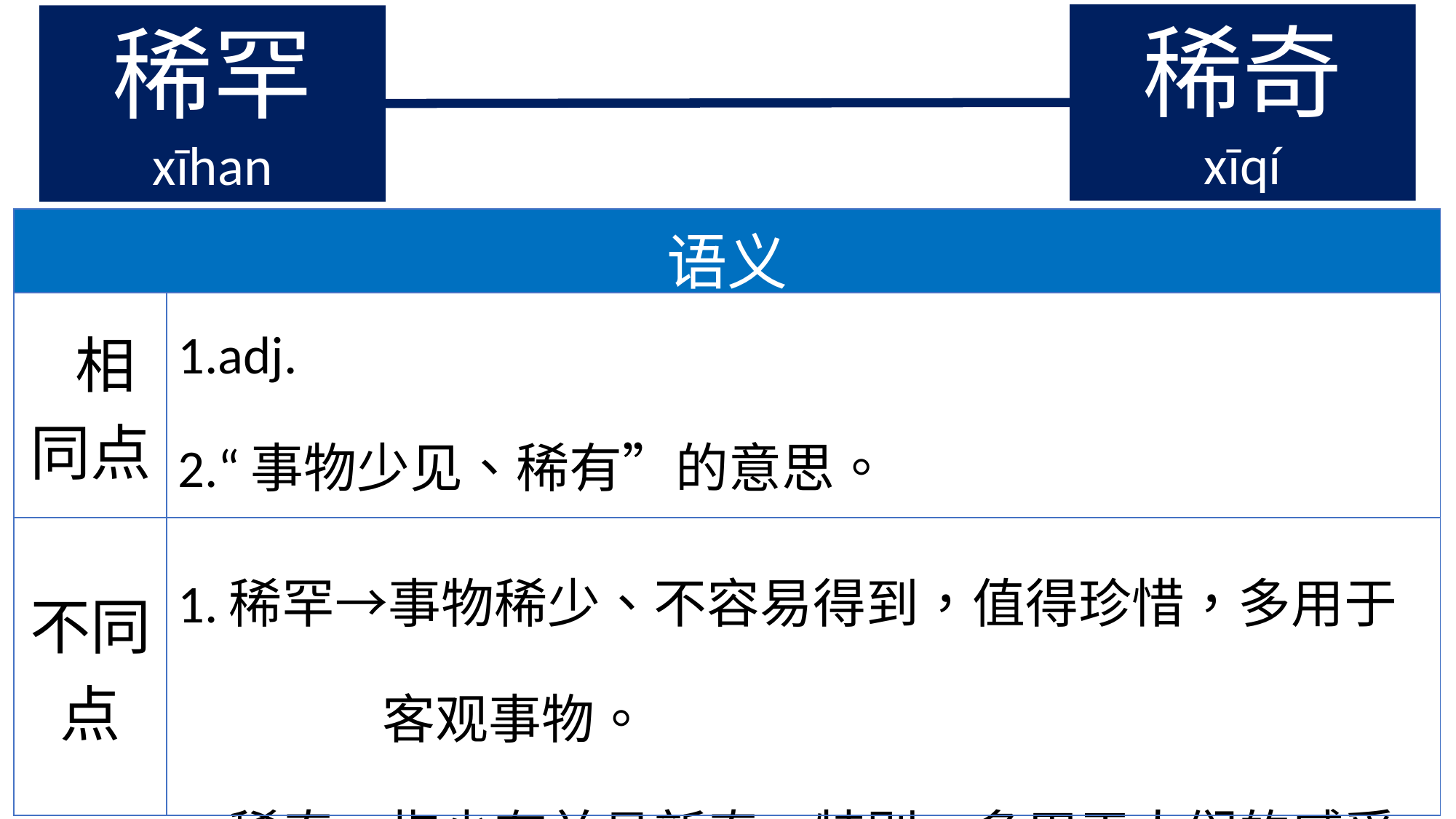

稀奇
xīqí
稀罕
xīhan
| 语义 |  |
| --- | --- |
| 相同点 | 1.adj. 2.“事物少见、稀有”的意思。 |
| 不同点 | 1.稀罕→事物稀少、不容易得到，值得珍惜，多用于 客观事物。 2.稀奇→指少有并且新奇、特别，多用于人们的感受。 |